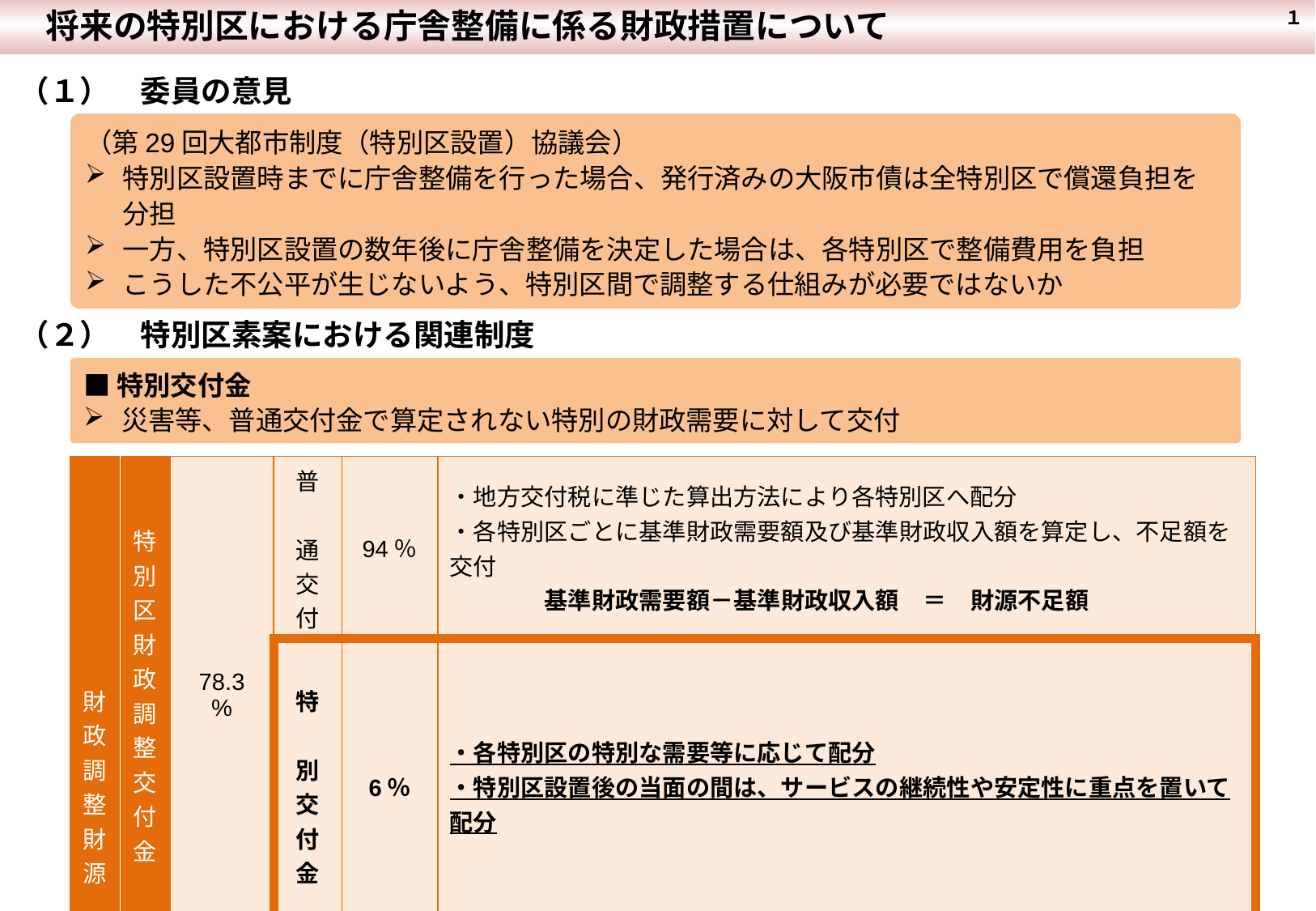

将来の特別区における庁舎整備に係る財政措置について
 １
（１）　委員の意見
（第29回大都市制度（特別区設置）協議会）
特別区設置時までに庁舎整備を行った場合、発行済みの大阪市債は全特別区で償還負担を分担
一方、特別区設置の数年後に庁舎整備を決定した場合は、各特別区で整備費用を負担
こうした不公平が生じないよう、特別区間で調整する仕組みが必要ではないか
（２）　特別区素案における関連制度
■特別交付金
災害等、普通交付金で算定されない特別の財政需要に対して交付
| 財政調整財源 | 特別区財政調整交付金 | 78.3 % | 普　通 交付金 | 94％ | ・地方交付税に準じた算出方法により各特別区へ配分 ・各特別区ごとに基準財政需要額及び基準財政収入額を算定し、不足額を交付　 　　　　基準財政需要額－基準財政収入額　＝　財源不足額 |
| --- | --- | --- | --- | --- | --- |
|  |  |  | 特　別 交付金 | 6％ | ・各特別区の特別な需要等に応じて配分 ・特別区設置後の当面の間は、サービスの継続性や安定性に重点を置いて配分 |
|  | 大阪府へ 配分 | 21.7 % | ・事務分担（案）に応じて大阪府に配分 |  |  |
※財政調整財源の配分割合は、第14回大都市制度（特別区設置）協議会で示した割合